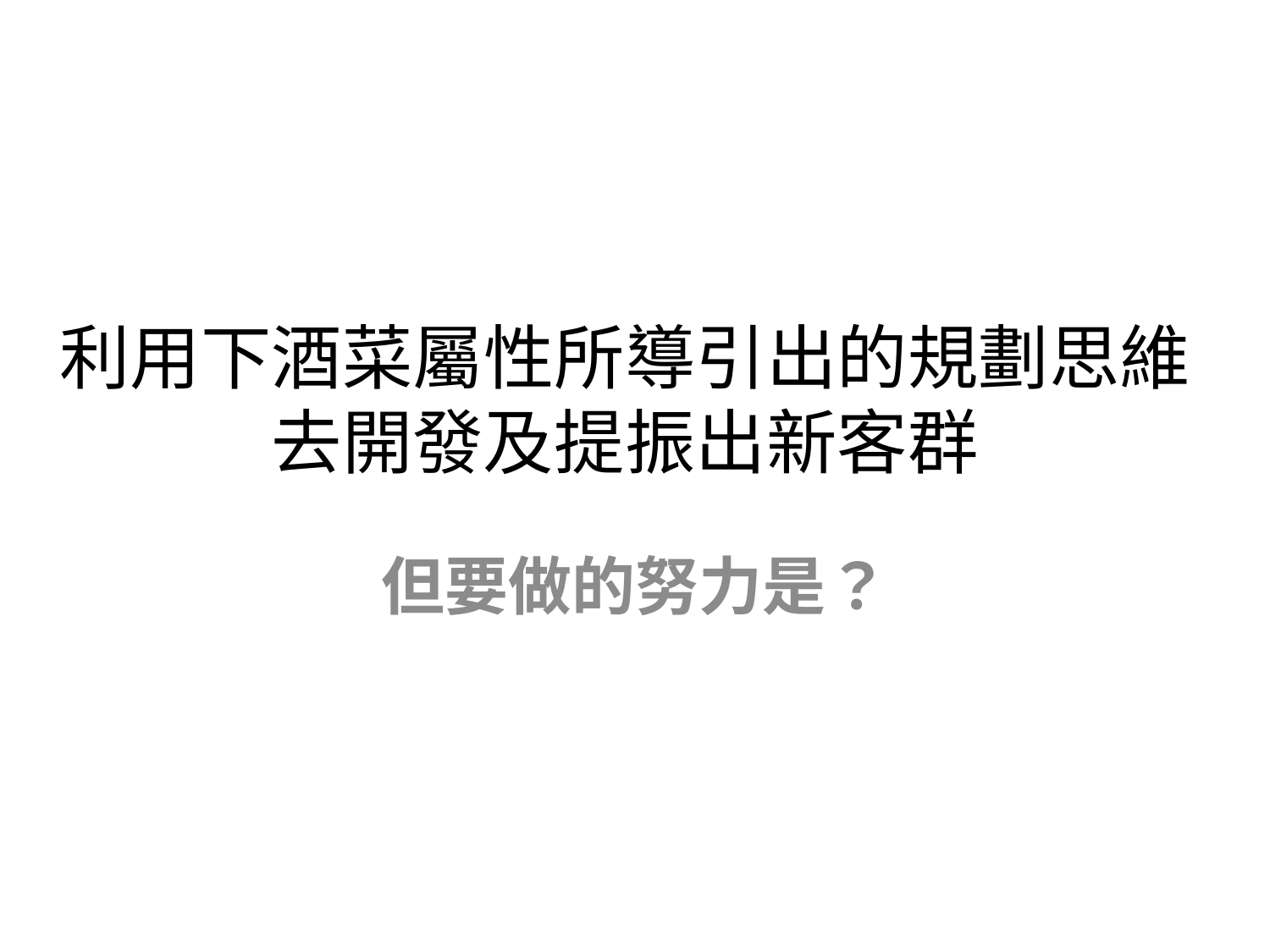

# 利用下酒菜屬性所導引出的規劃思維 去開發及提振出新客群
但要做的努力是？